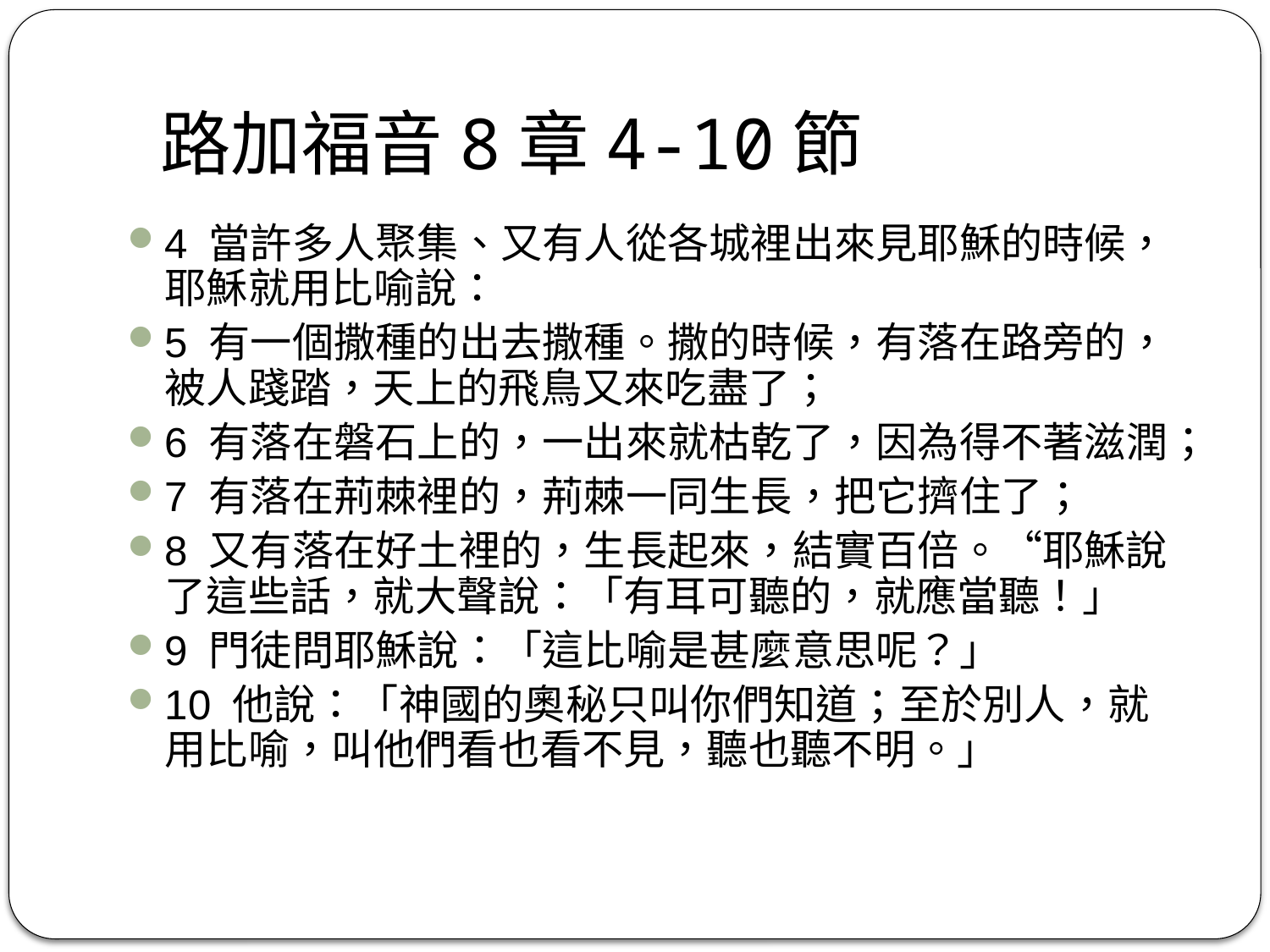

# 路加福音8章4-10節
4 當許多人聚集、又有人從各城裡出來見耶穌的時候，耶穌就用比喻說：
5 有一個撒種的出去撒種。撒的時候，有落在路旁的，被人踐踏，天上的飛鳥又來吃盡了；
6 有落在磐石上的，一出來就枯乾了，因為得不著滋潤；
7 有落在荊棘裡的，荊棘一同生長，把它擠住了；
8 又有落在好土裡的，生長起來，結實百倍。“耶穌說了這些話，就大聲說：「有耳可聽的，就應當聽！」
9 門徒問耶穌說：「這比喻是甚麼意思呢？」
10 他說：「神國的奧秘只叫你們知道；至於別人，就用比喻，叫他們看也看不見，聽也聽不明。」